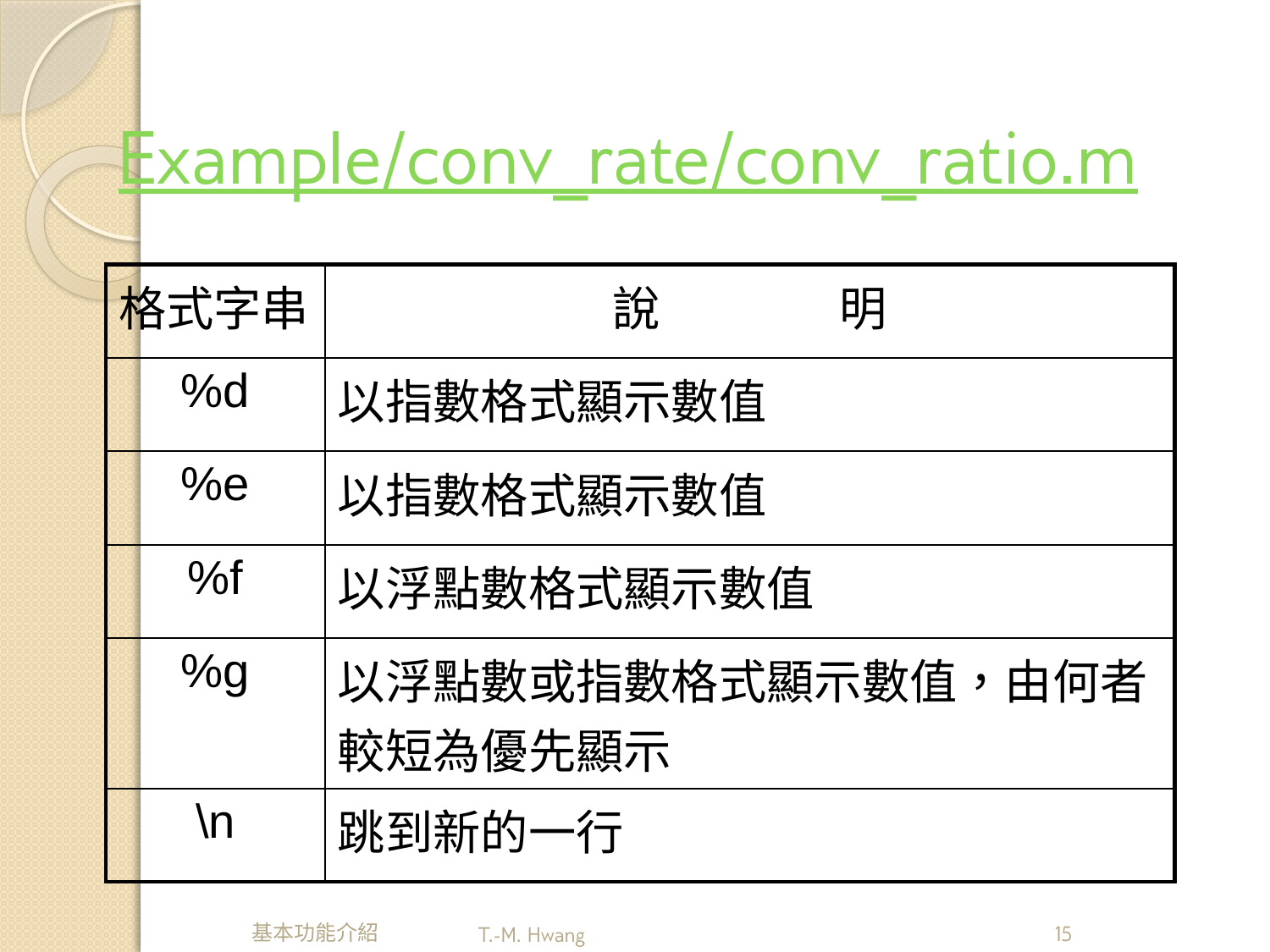

# Example/conv_rate/conv_ratio.m
| 格式字串 | 說 明 |
| --- | --- |
| %d | 以指數格式顯示數值 |
| %e | 以指數格式顯示數值 |
| %f | 以浮點數格式顯示數值 |
| %g | 以浮點數或指數格式顯示數值，由何者較短為優先顯示 |
| \n | 跳到新的一行 |
基本功能介紹
15
T.-M. Hwang